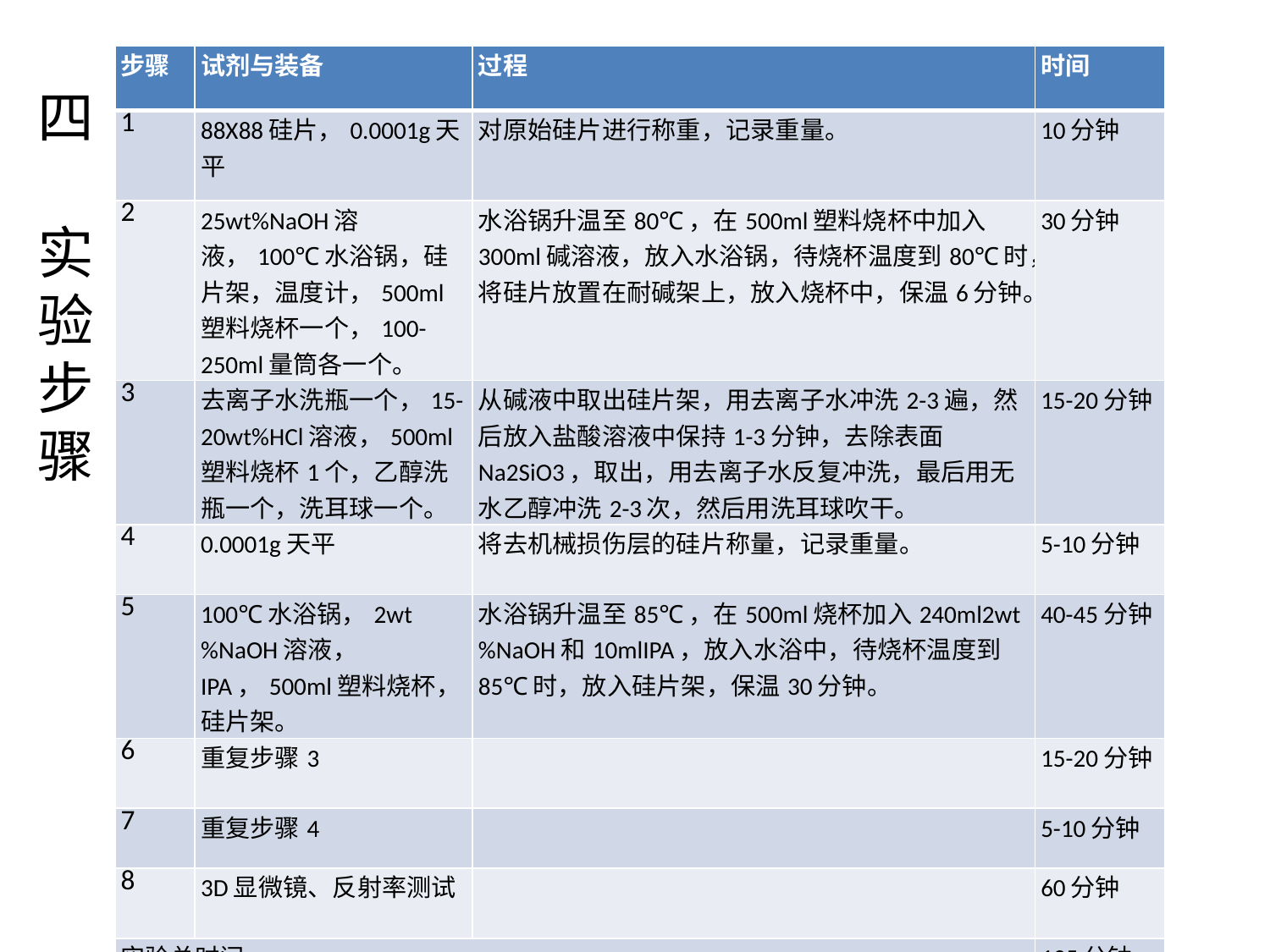

| 步骤 | 试剂与装备 | 过程 | 时间 |
| --- | --- | --- | --- |
| 1 | 88X88硅片，0.0001g天平 | 对原始硅片进行称重，记录重量。 | 10分钟 |
| 2 | 25wt%NaOH溶液，100℃水浴锅，硅片架，温度计，500ml塑料烧杯一个，100-250ml量筒各一个。 | 水浴锅升温至80℃，在500ml塑料烧杯中加入300ml碱溶液，放入水浴锅，待烧杯温度到80℃时，将硅片放置在耐碱架上，放入烧杯中，保温6分钟。 | 30分钟 |
| 3 | 去离子水洗瓶一个，15-20wt%HCl溶液，500ml塑料烧杯1个，乙醇洗瓶一个，洗耳球一个。 | 从碱液中取出硅片架，用去离子水冲洗2-3遍，然后放入盐酸溶液中保持1-3分钟，去除表面Na2SiO3，取出，用去离子水反复冲洗，最后用无水乙醇冲洗2-3次，然后用洗耳球吹干。 | 15-20分钟 |
| 4 | 0.0001g天平 | 将去机械损伤层的硅片称量，记录重量。 | 5-10分钟 |
| 5 | 100℃水浴锅，2wt%NaOH溶液， IPA，500ml塑料烧杯，硅片架。 | 水浴锅升温至85℃，在500ml烧杯加入240ml2wt%NaOH和10mlIPA，放入水浴中，待烧杯温度到85℃时，放入硅片架，保温30分钟。 | 40-45分钟 |
| 6 | 重复步骤3 |  | 15-20分钟 |
| 7 | 重复步骤4 |  | 5-10分钟 |
| 8 | 3D显微镜、反射率测试 |  | 60分钟 |
| 实验总时间 |  |  | 195分钟 |

四

实验步骤